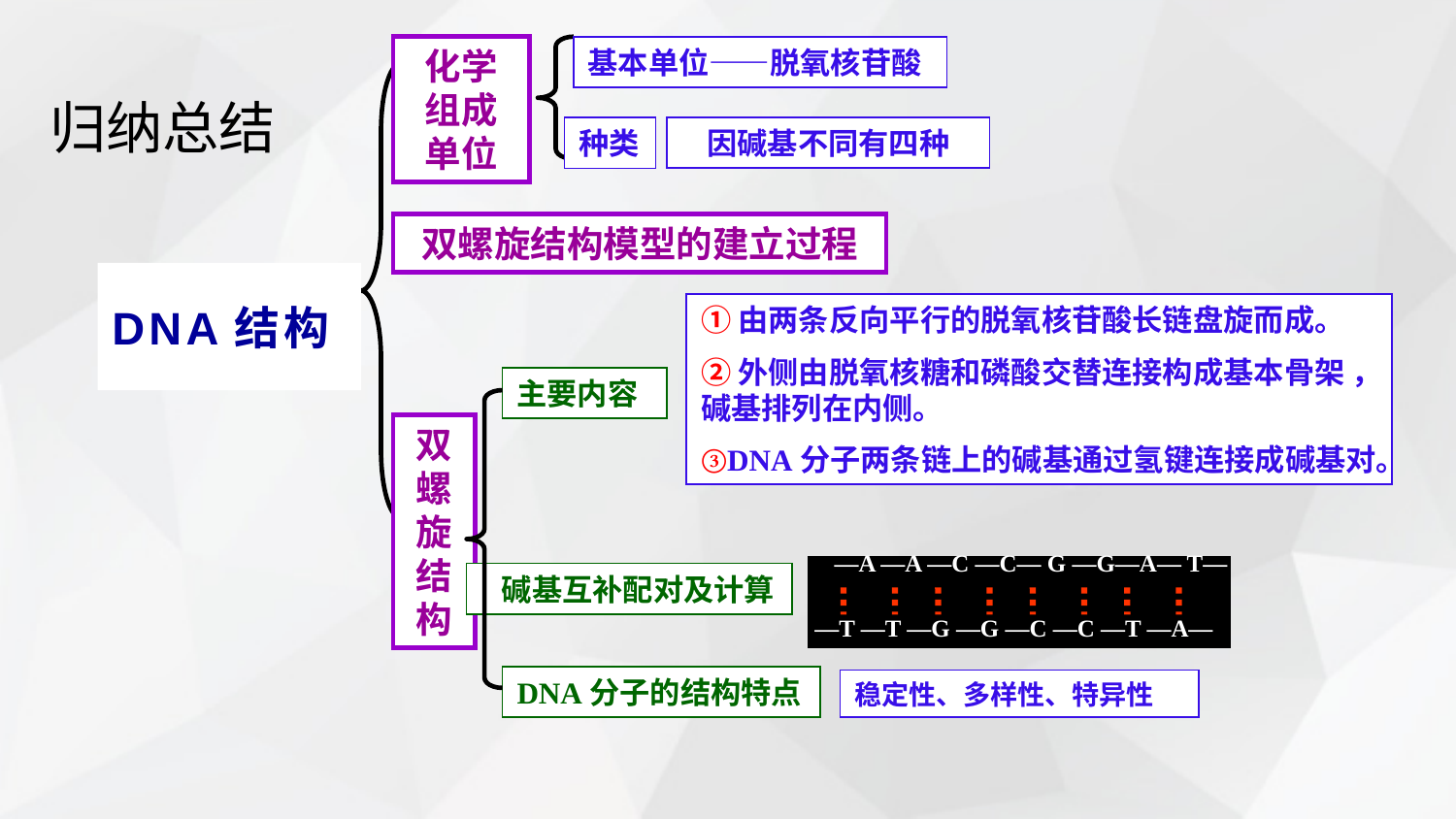

基本单位——脱氧核苷酸
化学组成单位
归纳总结

因碱基不同有四种
种类
双螺旋结构模型的建立过程
DNA结构
①由两条反向平行的脱氧核苷酸长链盘旋而成。
②外侧由脱氧核糖和磷酸交替连接构成基本骨架 ，碱基排列在内侧。
③DNA分子两条链上的碱基通过氢键连接成碱基对。
主要内容

双螺旋结构
—A —A —C —C— G —G—A— T—

—T —T —G —G —C —C —T —A—
  碱基互补配对及计算
DNA分子的结构特点
稳定性、多样性、特异性